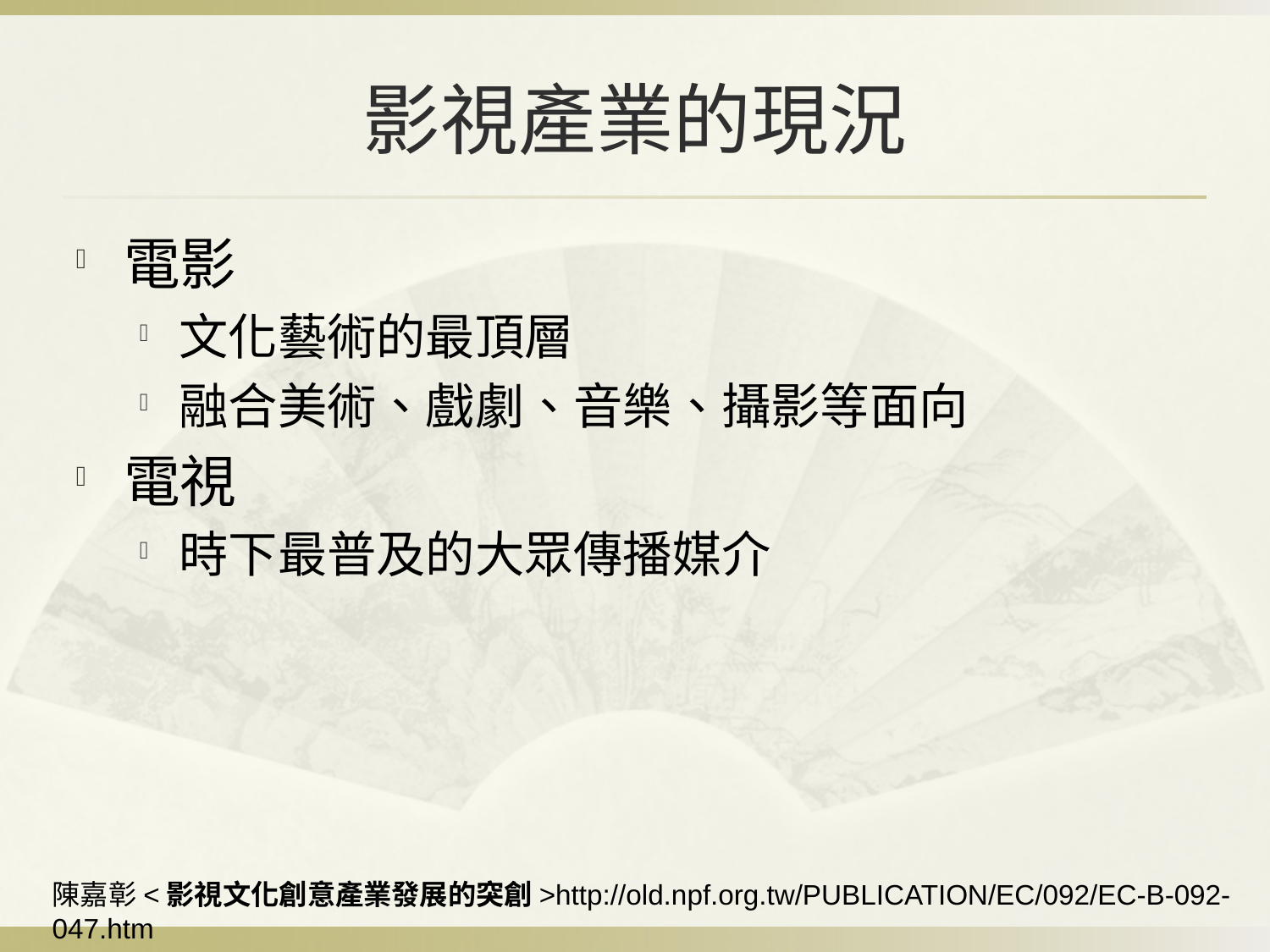

# 影視產業的現況
電影
文化藝術的最頂層
融合美術、戲劇、音樂、攝影等面向
電視
時下最普及的大眾傳播媒介
陳嘉彰<影視文化創意產業發展的突創>http://old.npf.org.tw/PUBLICATION/EC/092/EC-B-092-047.htm